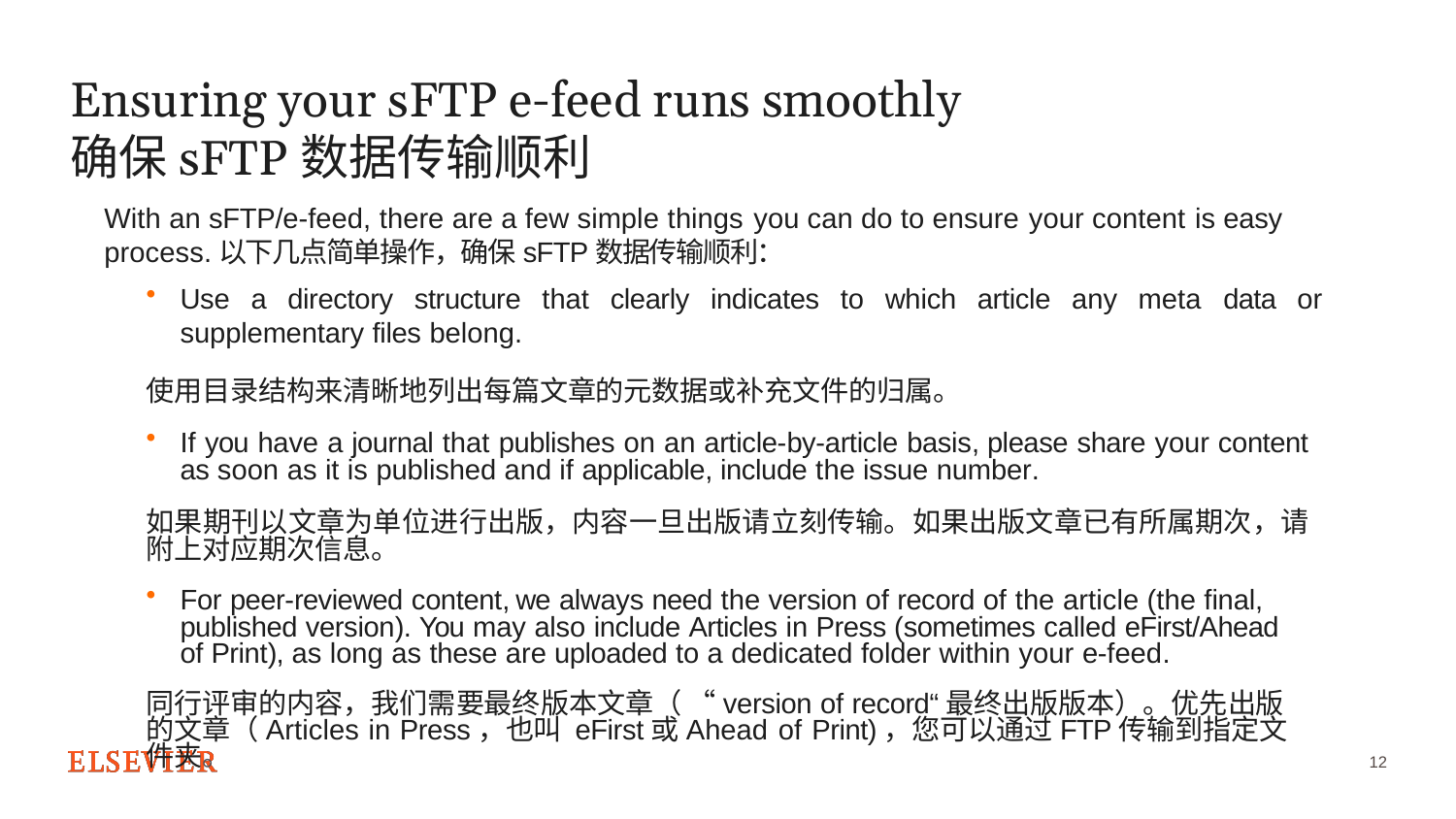

# Ensuring your sFTP e-feed runs smoothly 确保sFTP数据传输顺利
With an sFTP/e-feed, there are a few simple things you can do to ensure your content is easy
process.以下几点简单操作，确保sFTP数据传输顺利：
Use a directory structure that clearly indicates to which article any meta data or supplementary files belong.
使用目录结构来清晰地列出每篇文章的元数据或补充文件的归属。
If you have a journal that publishes on an article-by-article basis, please share your content as soon as it is published and if applicable, include the issue number.
如果期刊以文章为单位进行出版，内容一旦出版请立刻传输。如果出版文章已有所属期次，请附上对应期次信息。
For peer-reviewed content, we always need the version of record of the article (the final, published version). You may also include Articles in Press (sometimes called eFirst/Ahead of Print), as long as these are uploaded to a dedicated folder within your e-feed.
同行评审的内容，我们需要最终版本文章（ “version of record“最终出版版本）。优先出版的文章（Articles in Press，也叫 eFirst或Ahead of Print)，您可以通过FTP传输到指定文件夹。
12